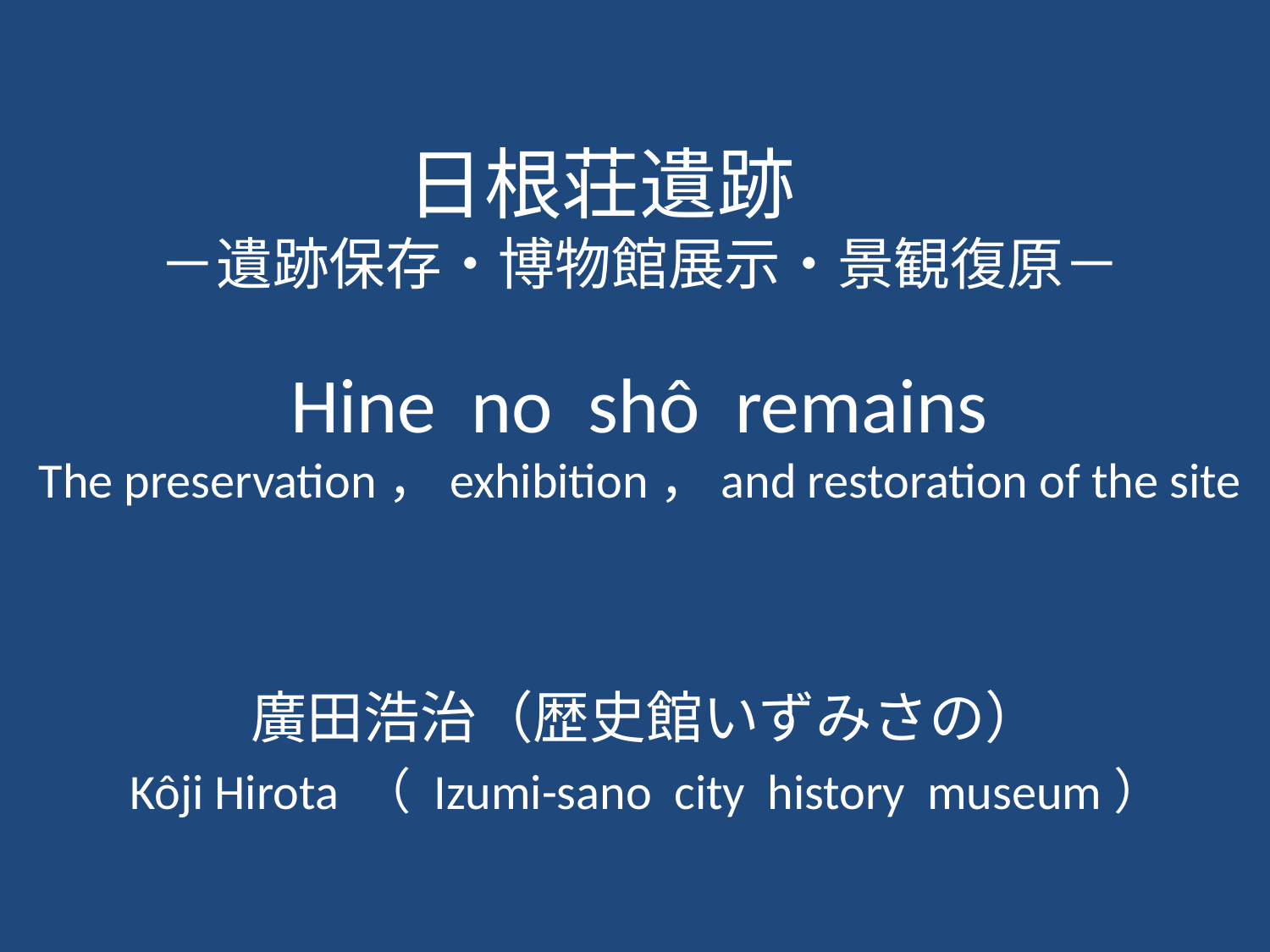

# 日根荘遺跡　 －遺跡保存・博物館展示・景観復原－ Hine  no  shô  remains The preservation，exhibition，and restoration of the site
廣田浩治（歴史館いずみさの）
Kôji Hirota （ Izumi-sano  city  history  museum）